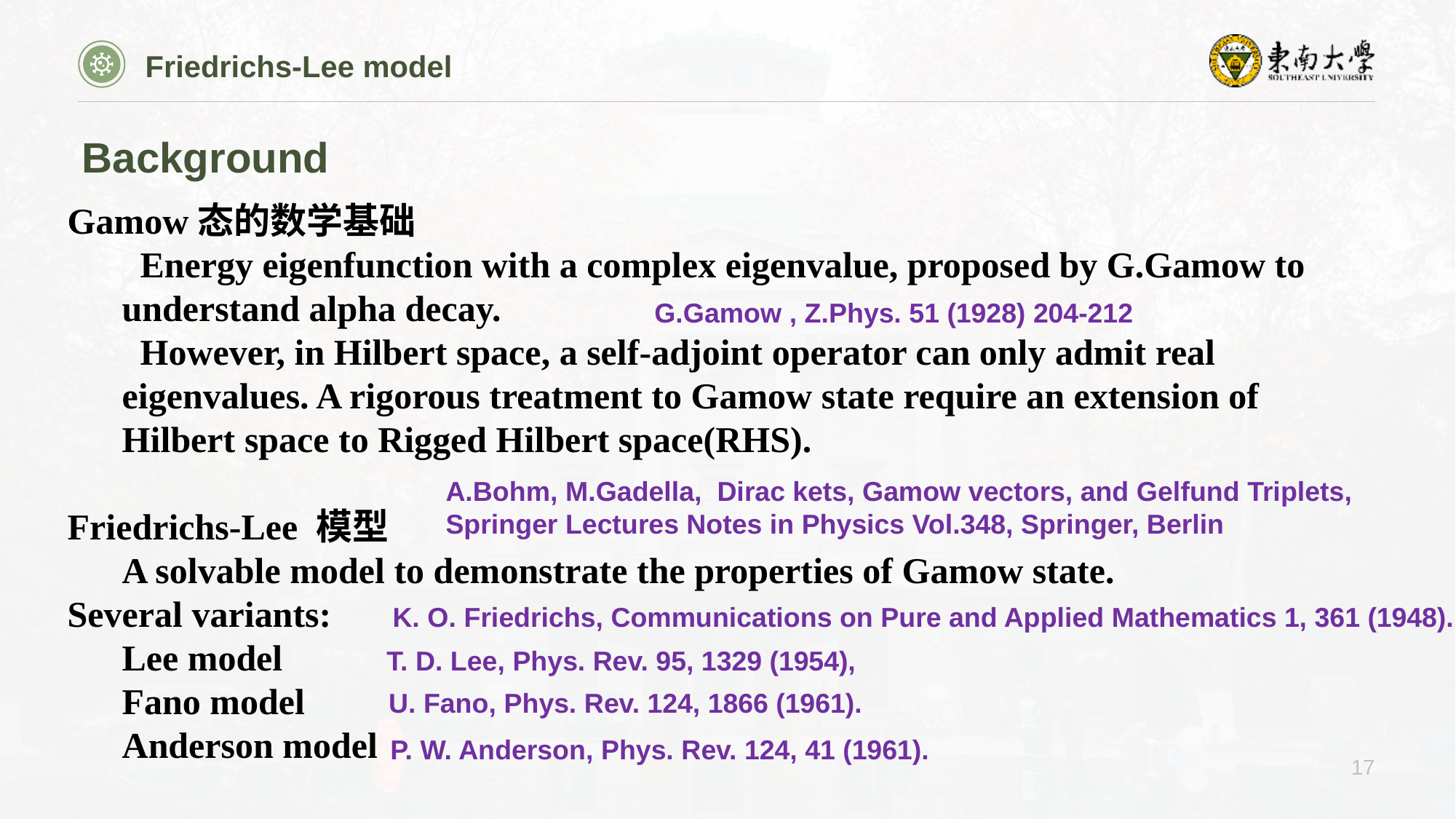

Friedrichs-Lee model
Background
Gamow态的数学基础
  Energy eigenfunction with a complex eigenvalue, proposed by G.Gamow to understand alpha decay.
  However, in Hilbert space, a self-adjoint operator can only admit real eigenvalues. A rigorous treatment to Gamow state require an extension of Hilbert space to Rigged Hilbert space(RHS).

Friedrichs-Lee 模型
A solvable model to demonstrate the properties of Gamow state.
Several variants:
Lee model
Fano model
Anderson model
G.Gamow , Z.Phys. 51 (1928) 204-212
A.Bohm, M.Gadella,  Dirac kets, Gamow vectors, and Gelfund Triplets, Springer Lectures Notes in Physics Vol.348, Springer, Berlin
 K. O. Friedrichs, Communications on Pure and Applied Mathematics 1, 361 (1948).
 T. D. Lee, Phys. Rev. 95, 1329 (1954),
 U. Fano, Phys. Rev. 124, 1866 (1961).
P. W. Anderson, Phys. Rev. 124, 41 (1961).
17